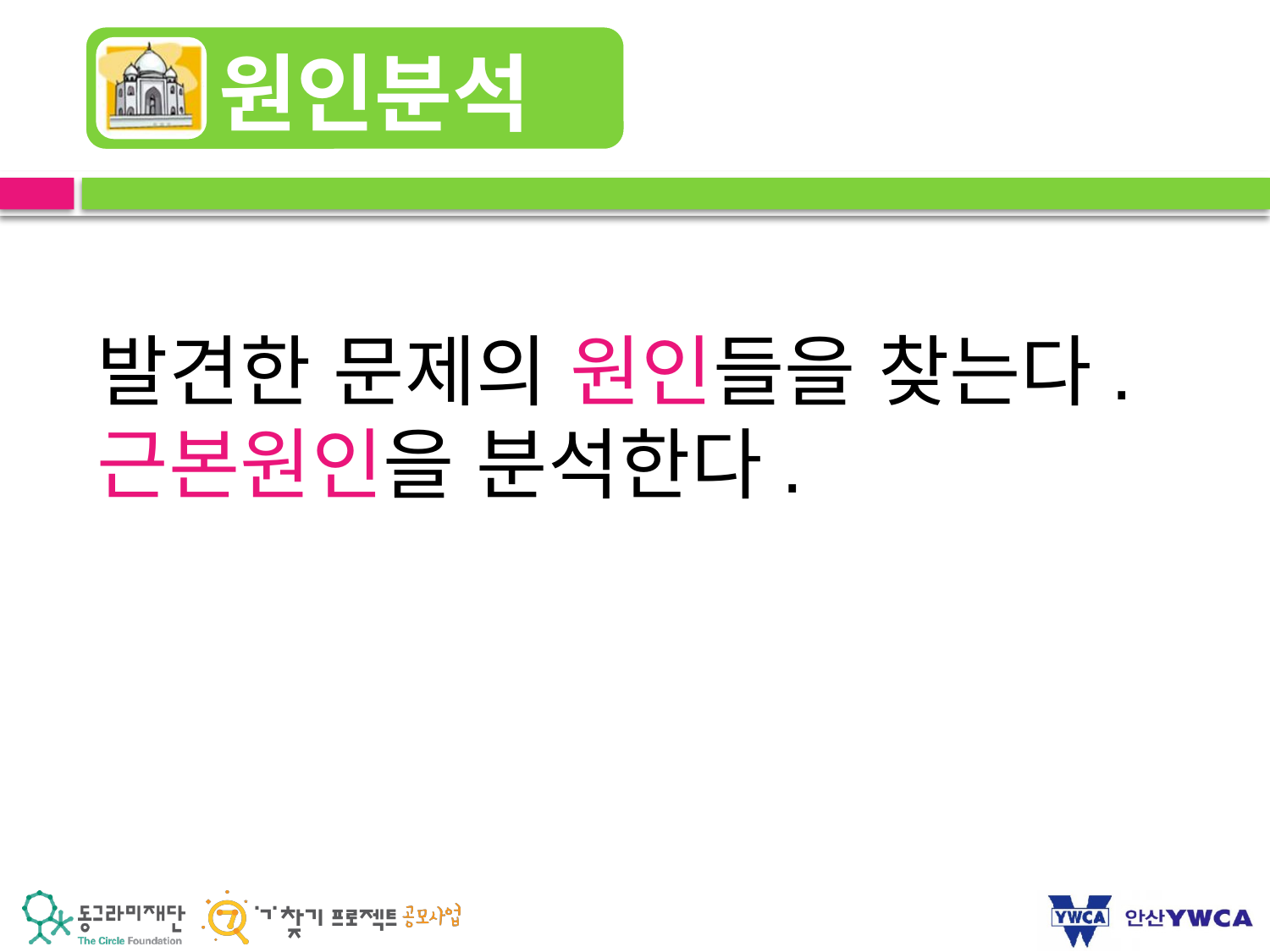

원인분석
발견한 문제의 원인들을 찾는다.
근본원인을 분석한다.